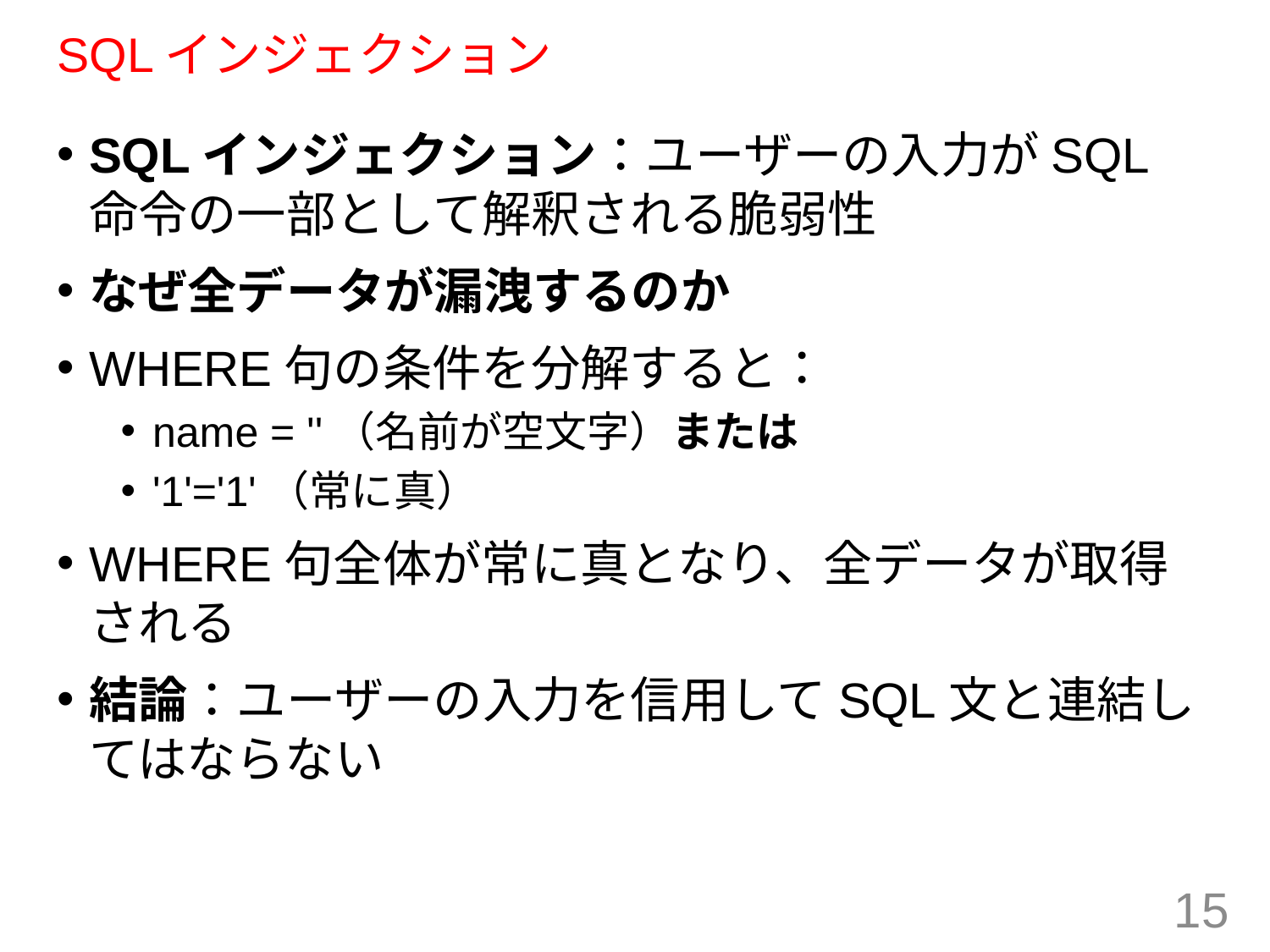

# SQLインジェクション
SQLインジェクション：ユーザーの入力がSQL命令の一部として解釈される脆弱性
なぜ全データが漏洩するのか
WHERE句の条件を分解すると：
name = ''（名前が空文字）または
'1'='1'（常に真）
WHERE句全体が常に真となり、全データが取得される
結論：ユーザーの入力を信用してSQL文と連結してはならない

15